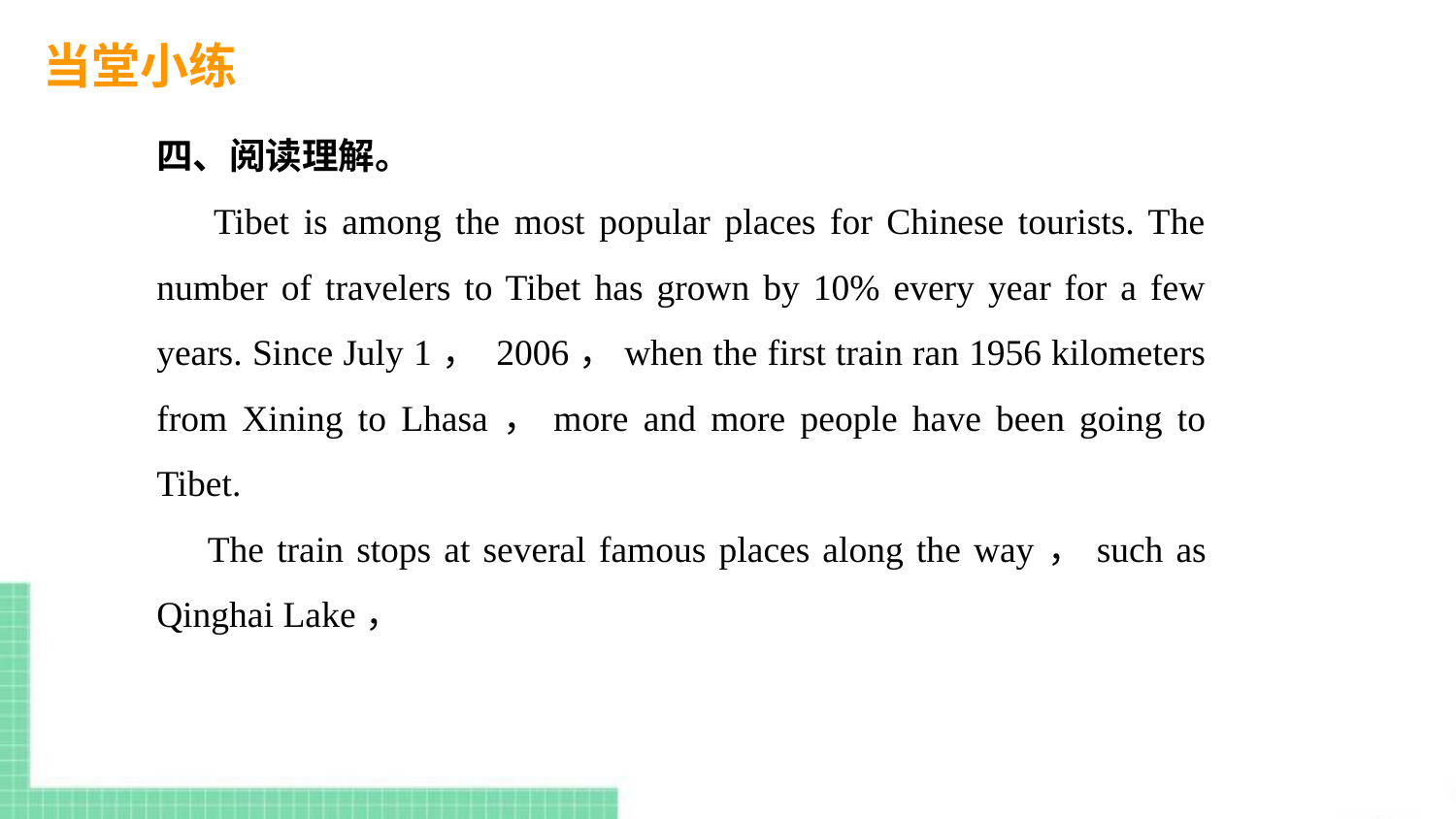

当堂小练
四、阅读理解。
    Tibet is among the most popular places for Chinese tourists. The number of travelers to Tibet has grown by 10% every year for a few years. Since July 1， 2006，when the first train ran 1956 kilometers from Xining to Lhasa，more and more people have been going to Tibet.
    The train stops at several famous places along the way，such as Qinghai Lake，